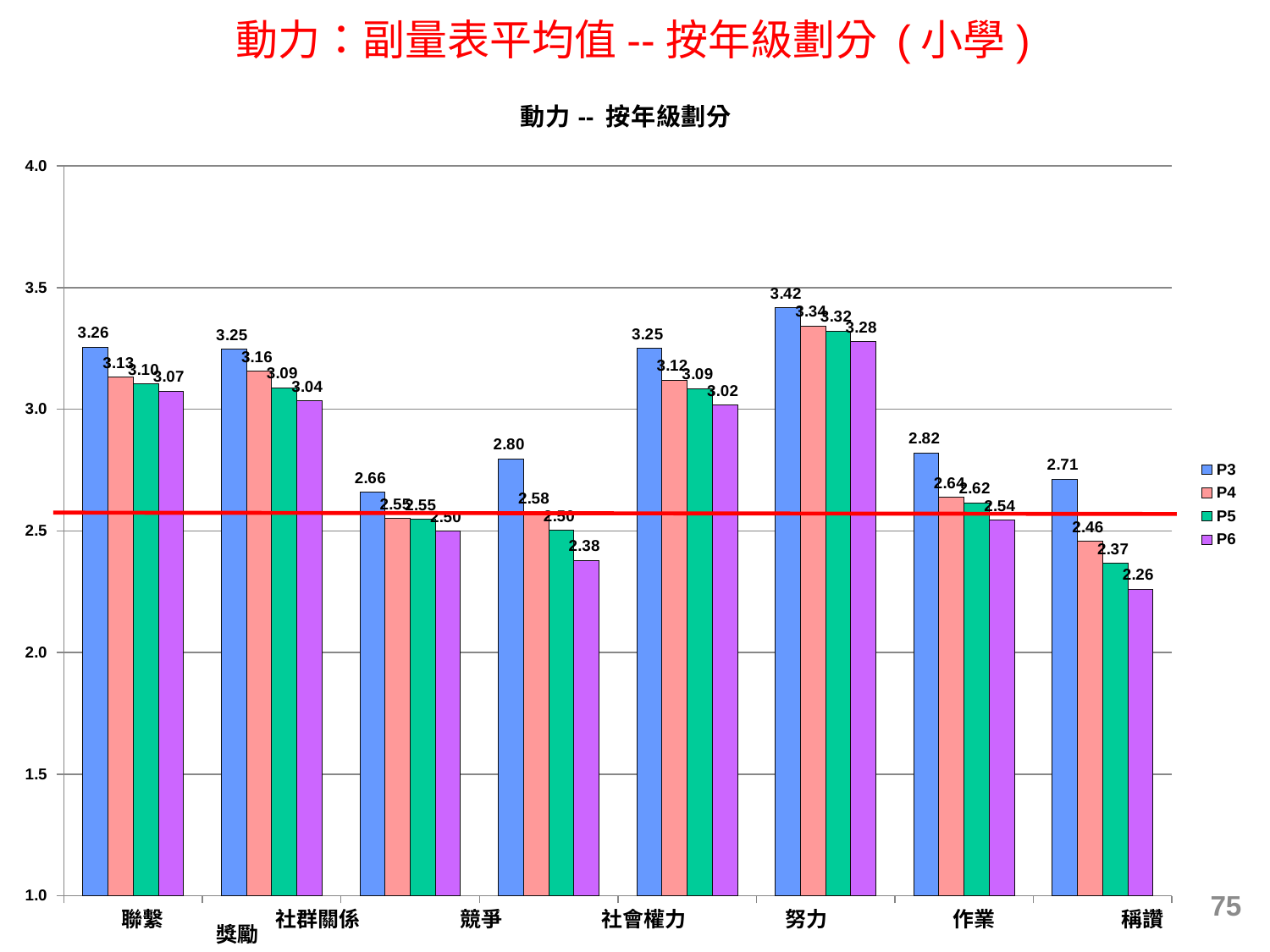

動力：副量表平均值--按年級劃分 (小學)

### Chart: 動力-- 按年級劃分

| Category | P3 | P4 | P5 | P6 |
|---|---|---|---|---|
| Affiliation | 3.25546321945214 | 3.131504065040655 | 3.1044874325569216 | 3.074822297044513 |
| Social Concern | 3.24627324419856 | 3.156164568953851 | 3.088726458580265 | 3.0355850798403172 |
| Competition | 2.658413793103457 | 2.5504116059379216 | 2.5484286653517407 | 2.4992410103272387 |
| Social Power | 2.796769254325524 | 2.5760353433157968 | 2.5026606227828125 | 2.379395296752515 |
| Effort | 3.2505384447356893 | 3.1200652764138397 | 3.0850594769034525 | 3.0167004390408163 |
| Task | 3.417164980067468 | 3.3430256201707977 | 3.3224809260720947 | 3.2789529514538867 |
| Praise | 2.8213878619839816 | 2.6378202521350484 | 2.6153151371307977 | 2.5441367265469474 |
| Token | 2.713336632574505 | 2.457790538058505 | 2.367238622039096 | 2.2606808578916784 |
75